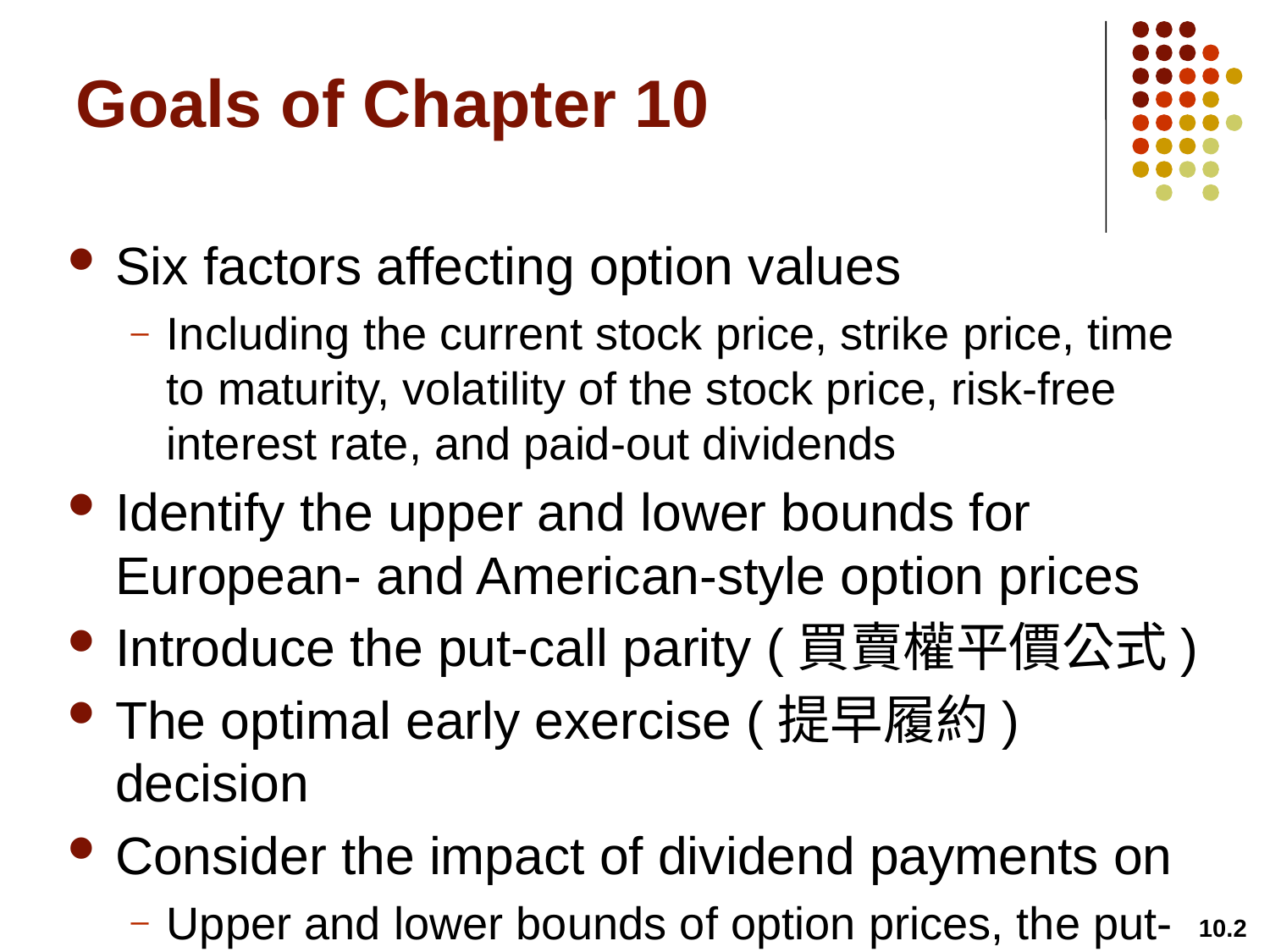

# Goals of Chapter 10
Six factors affecting option values
Including the current stock price, strike price, time to maturity, volatility of the stock price, risk-free interest rate, and paid-out dividends
Identify the upper and lower bounds for European- and American-style option prices
Introduce the put-call parity (買賣權平價公式)
The optimal early exercise (提早履約) decision
Consider the impact of dividend payments on
Upper and lower bounds of option prices, the put-call parity, and the early exercise decision

10.2